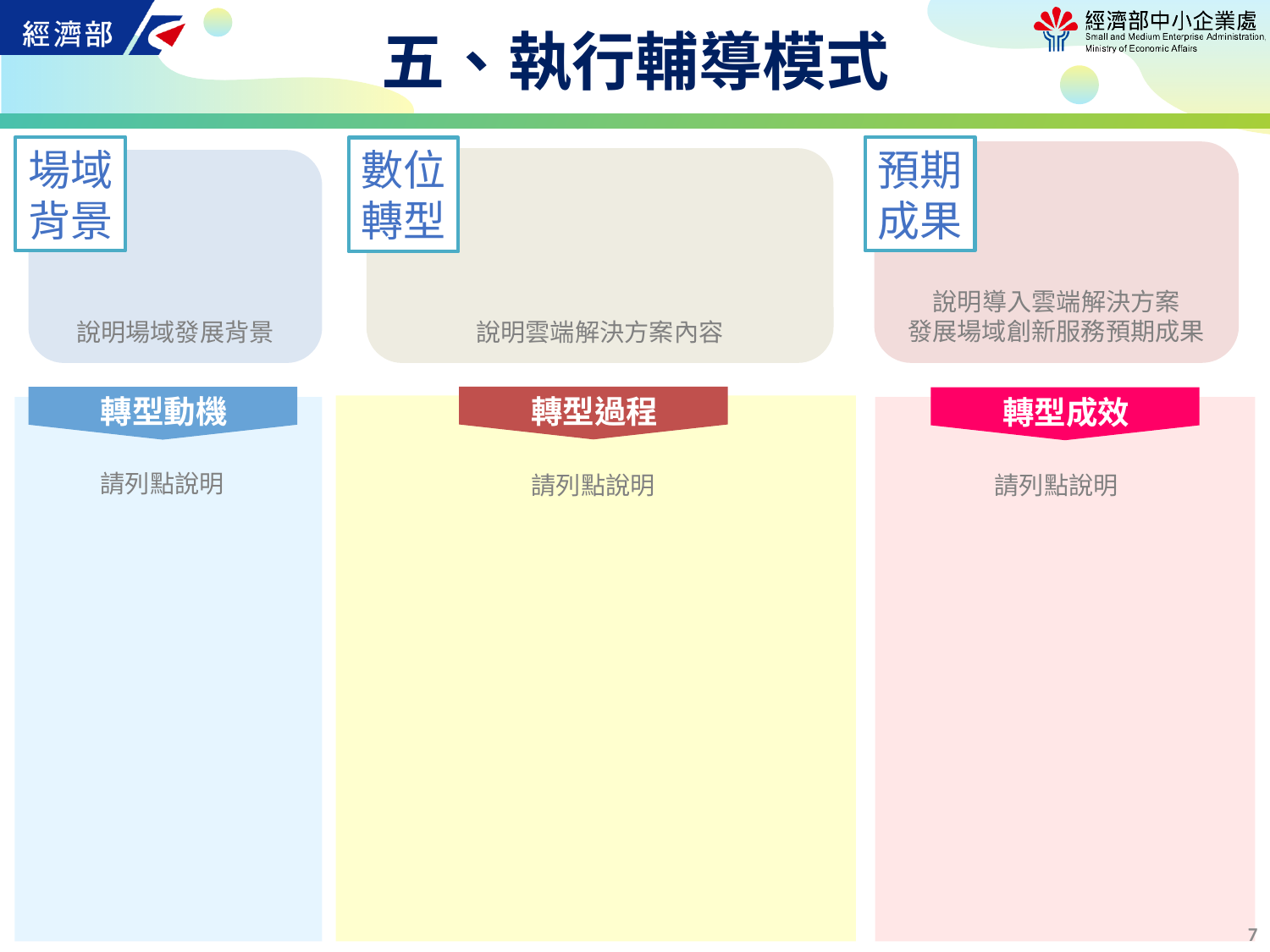

# 五、執行輔導模式
場域
背景
預期
成果
數位
轉型
說明導入雲端解決方案
發展場域創新服務預期成果
說明雲端解決方案內容
說明場域發展背景

轉型過程

轉型動機

轉型成效

請列點說明
請列點說明
請列點說明
7